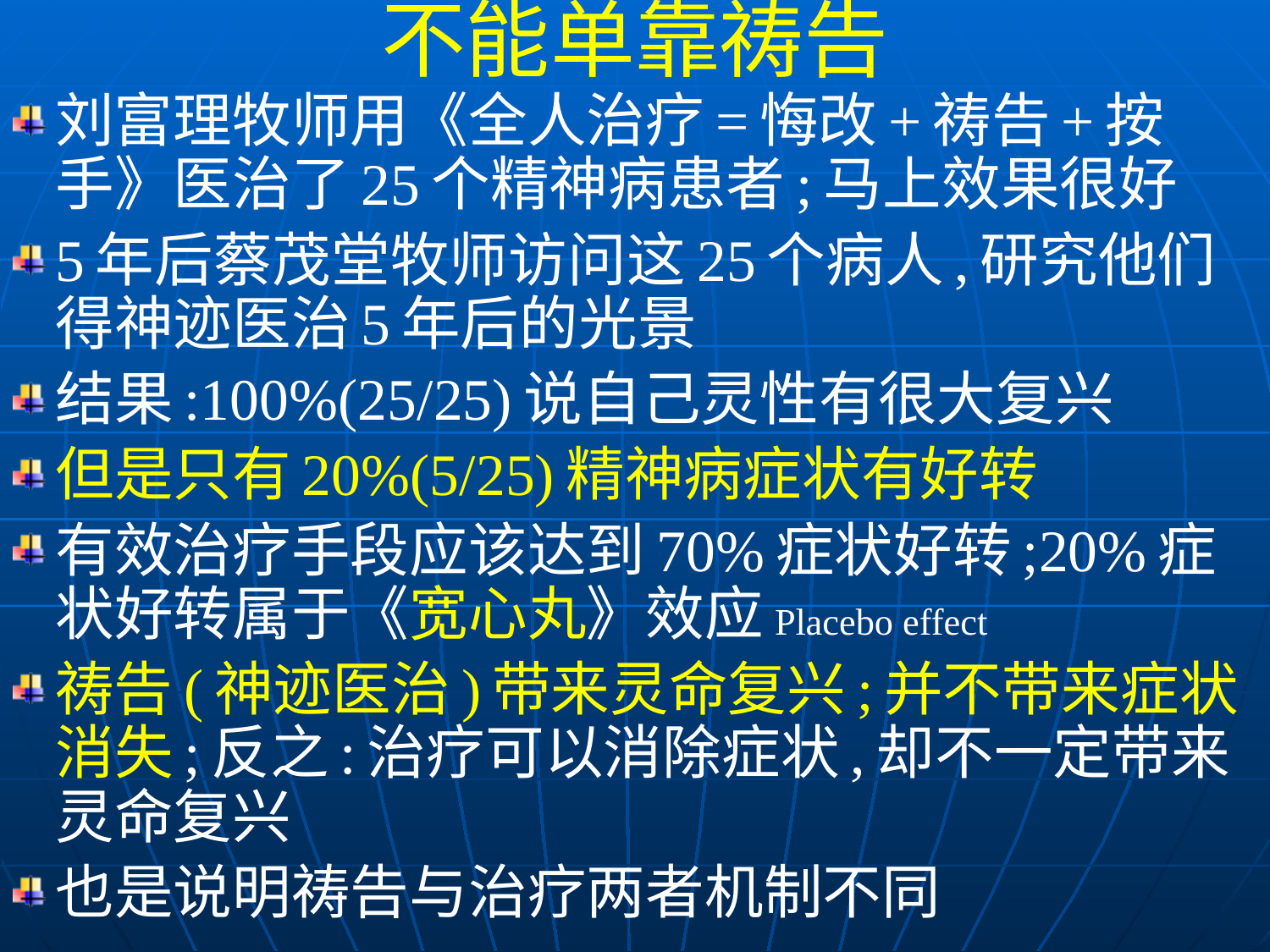

不能单靠祷告
刘富理牧师用《全人治疗=悔改+祷告+按手》医治了25个精神病患者;马上效果很好
5年后蔡茂堂牧师访问这25个病人,研究他们得神迹医治5年后的光景
结果:100%(25/25)说自己灵性有很大复兴
但是只有20%(5/25)精神病症状有好转
有效治疗手段应该达到70%症状好转;20%症状好转属于《宽心丸》效应Placebo effect
祷告(神迹医治)带来灵命复兴;并不带来症状消失;反之:治疗可以消除症状,却不一定带来灵命复兴
也是说明祷告与治疗两者机制不同